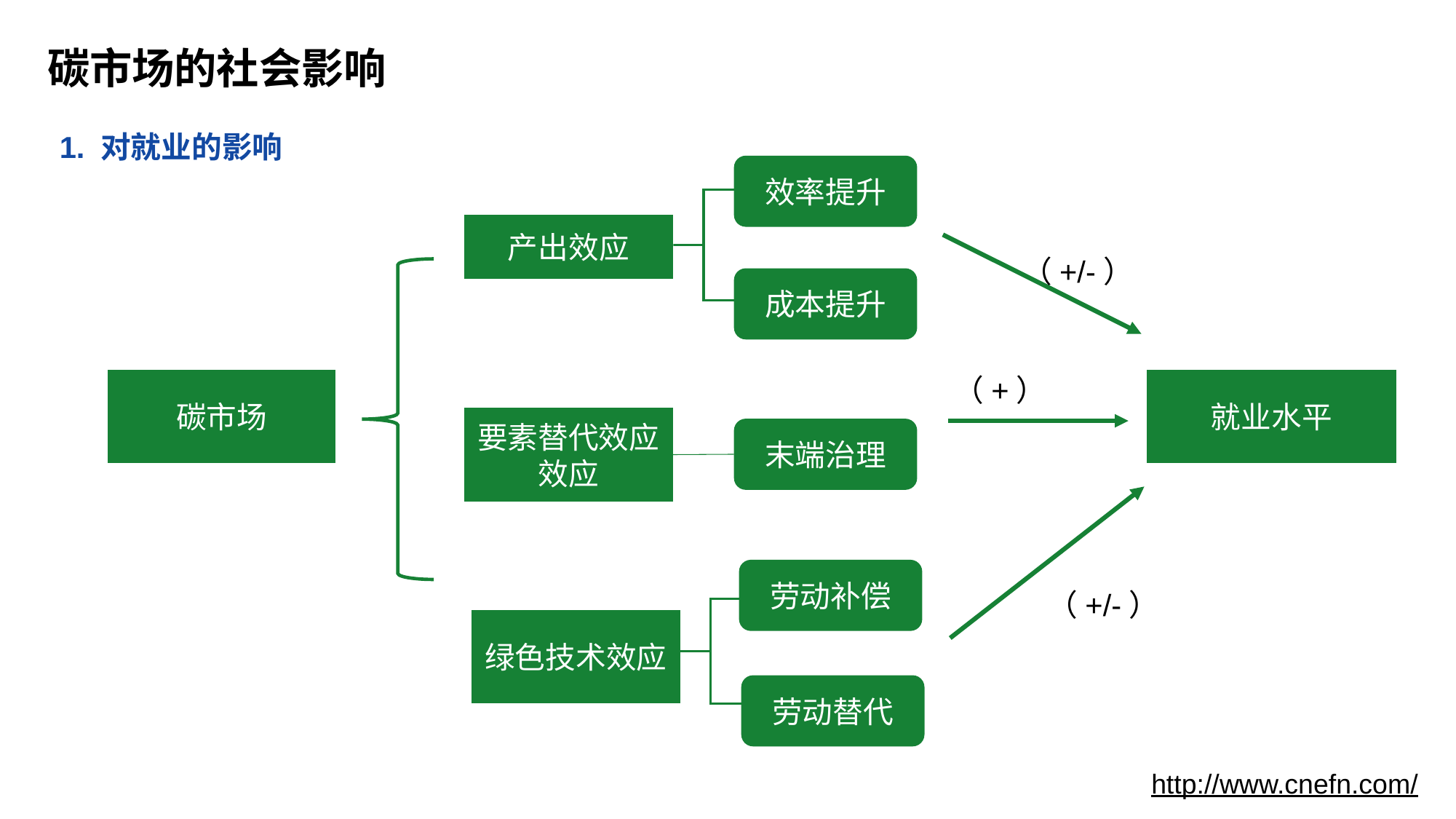

# 碳市场的社会影响
1. 对就业的影响
效率提升

产出效应
（+/-）
（+）
（+/-）

成本提升
碳市场
就业水平
要素替代效应效应
末端治理
劳动补偿

绿色技术效应
劳动替代